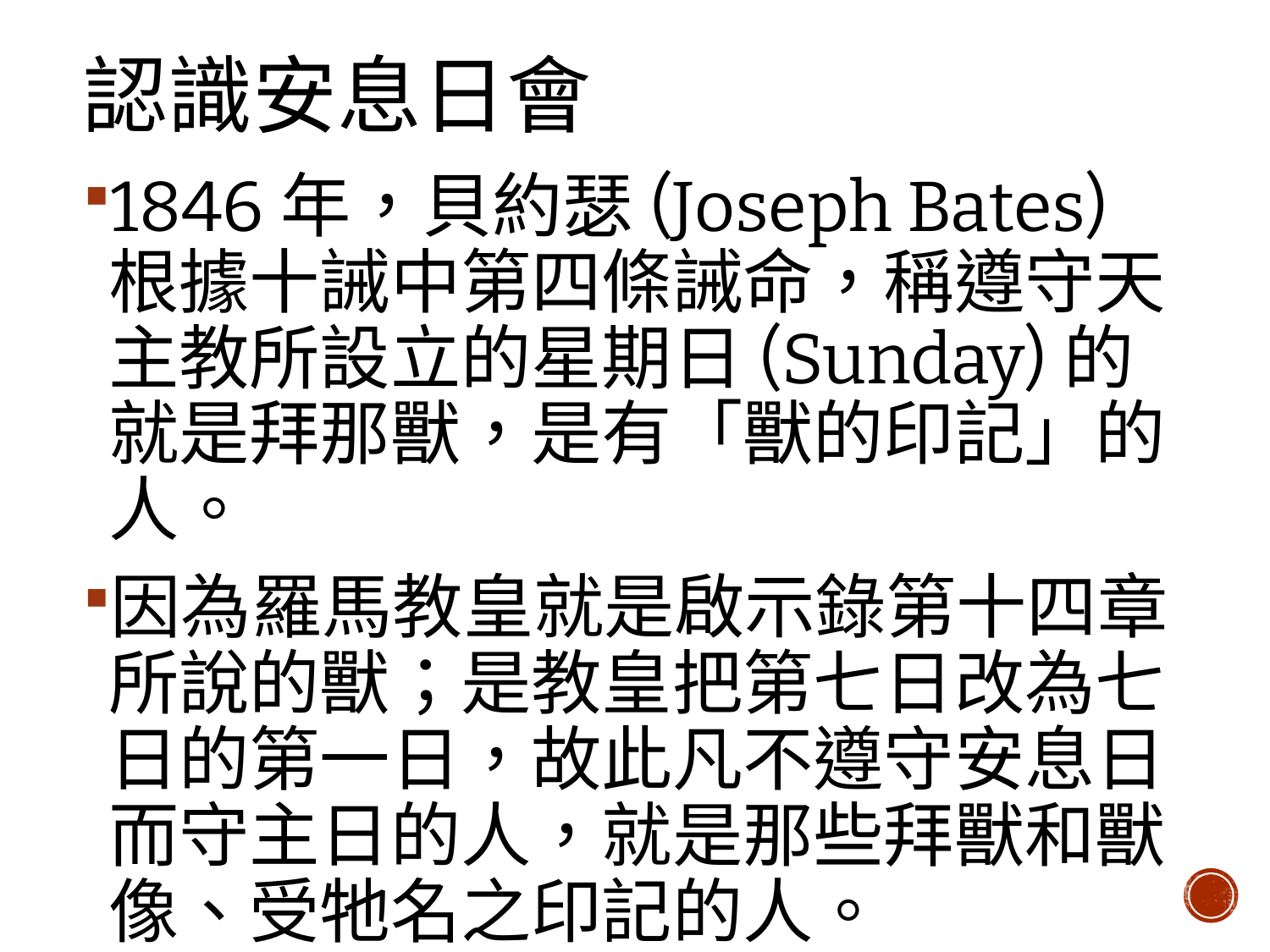

# 認識安息日會
1846年，貝約瑟(Joseph Bates)根據十誡中第四條誡命，稱遵守天主教所設立的星期日(Sunday)的就是拜那獸，是有「獸的印記」的人。
因為羅馬教皇就是啟示錄第十四章所說的獸；是教皇把第七日改為七日的第一日，故此凡不遵守安息日而守主日的人，就是那些拜獸和獸像、受牠名之印記的人。